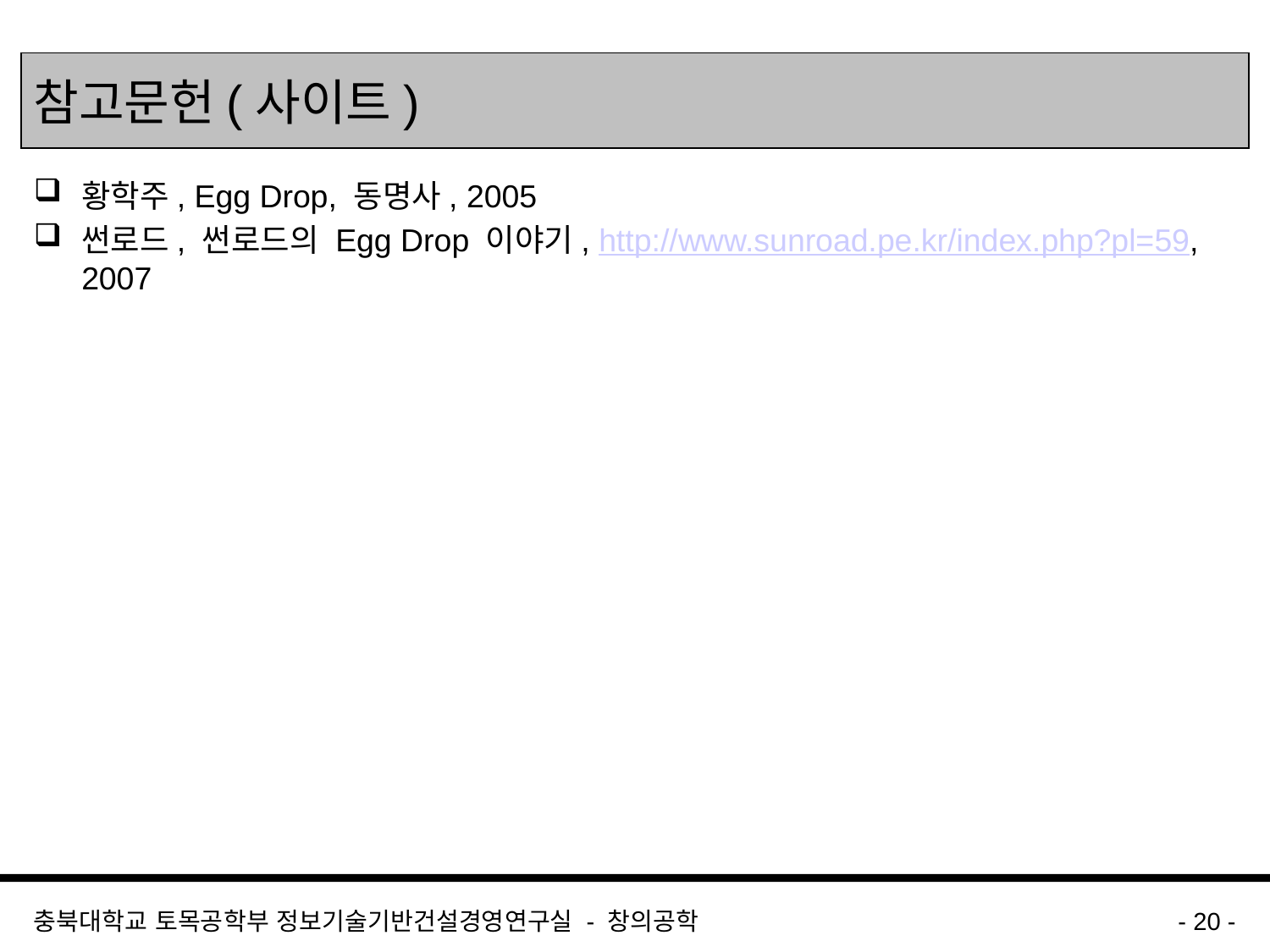

# 참고문헌(사이트)
황학주, Egg Drop, 동명사, 2005
썬로드, 썬로드의 Egg Drop 이야기, http://www.sunroad.pe.kr/index.php?pl=59, 2007
충북대학교 토목공학부 정보기술기반건설경영연구실 - 창의공학
- 20 -